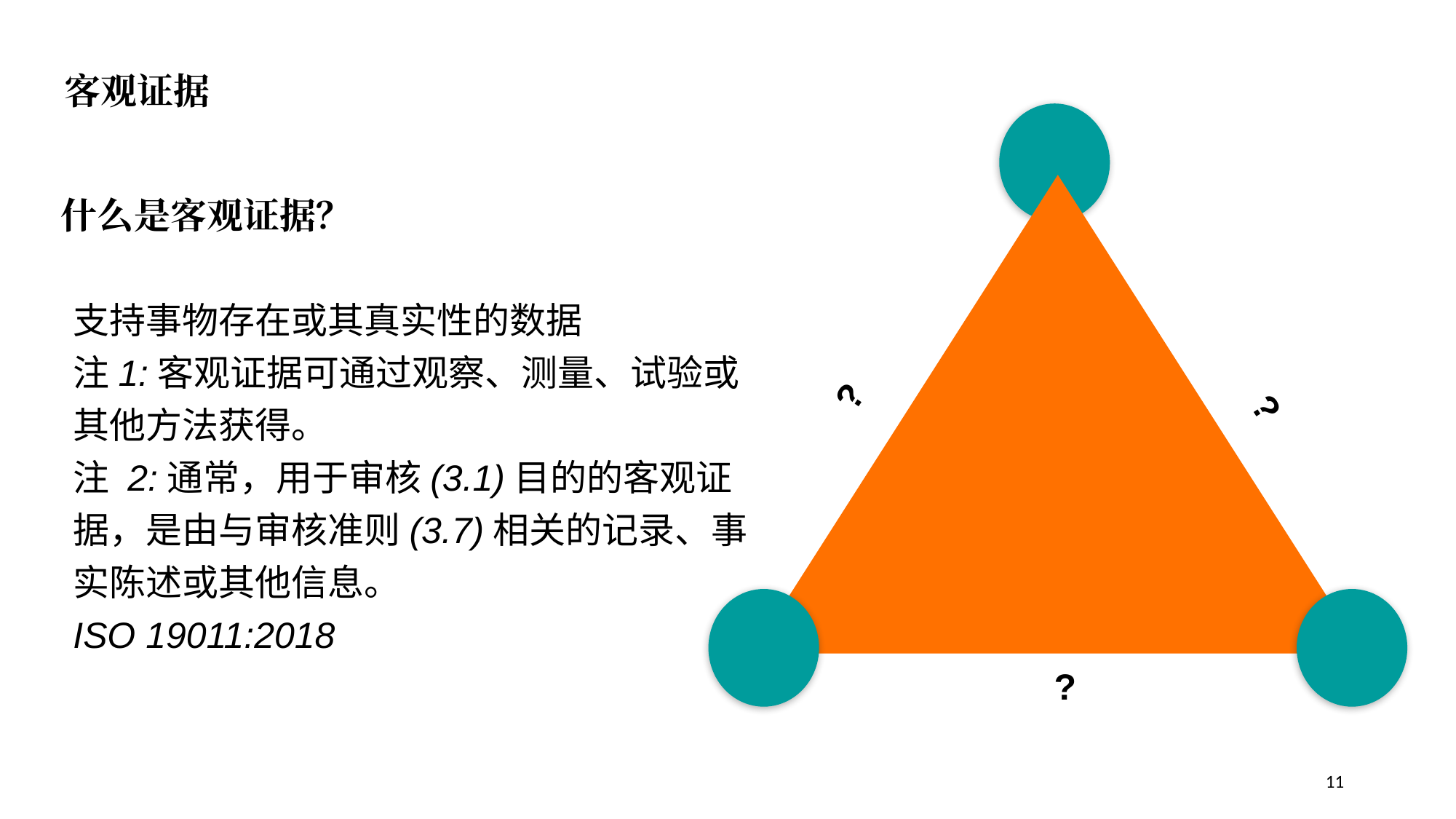

客观证据

?
?

?
什么是客观证据？

支持事物存在或其真实性的数据
注1:客观证据可通过观察、测量、试验或其他方法获得。
注 2:通常，用于审核(3.1)目的的客观证据，是由与审核准则(3.7)相关的记录、事实陈述或其他信息。
ISO 19011:2018
11